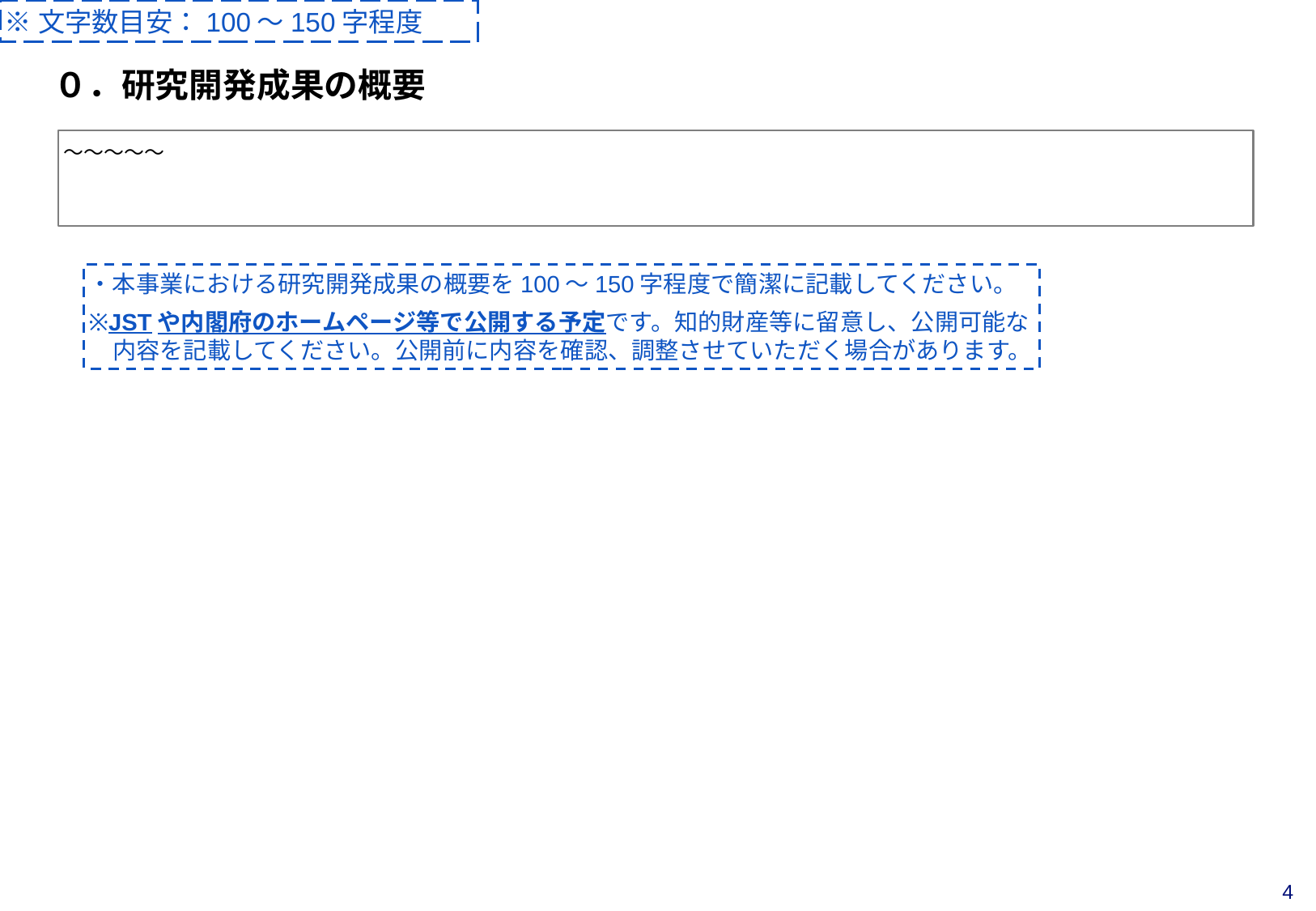

※文字数目安：100～150字程度
# ０．研究開発成果の概要
～～～～～
・本事業における研究開発成果の概要を100～150字程度で簡潔に記載してください。
※JSTや内閣府のホームページ等で公開する予定です。知的財産等に留意し、公開可能な内容を記載してください。公開前に内容を確認、調整させていただく場合があります。